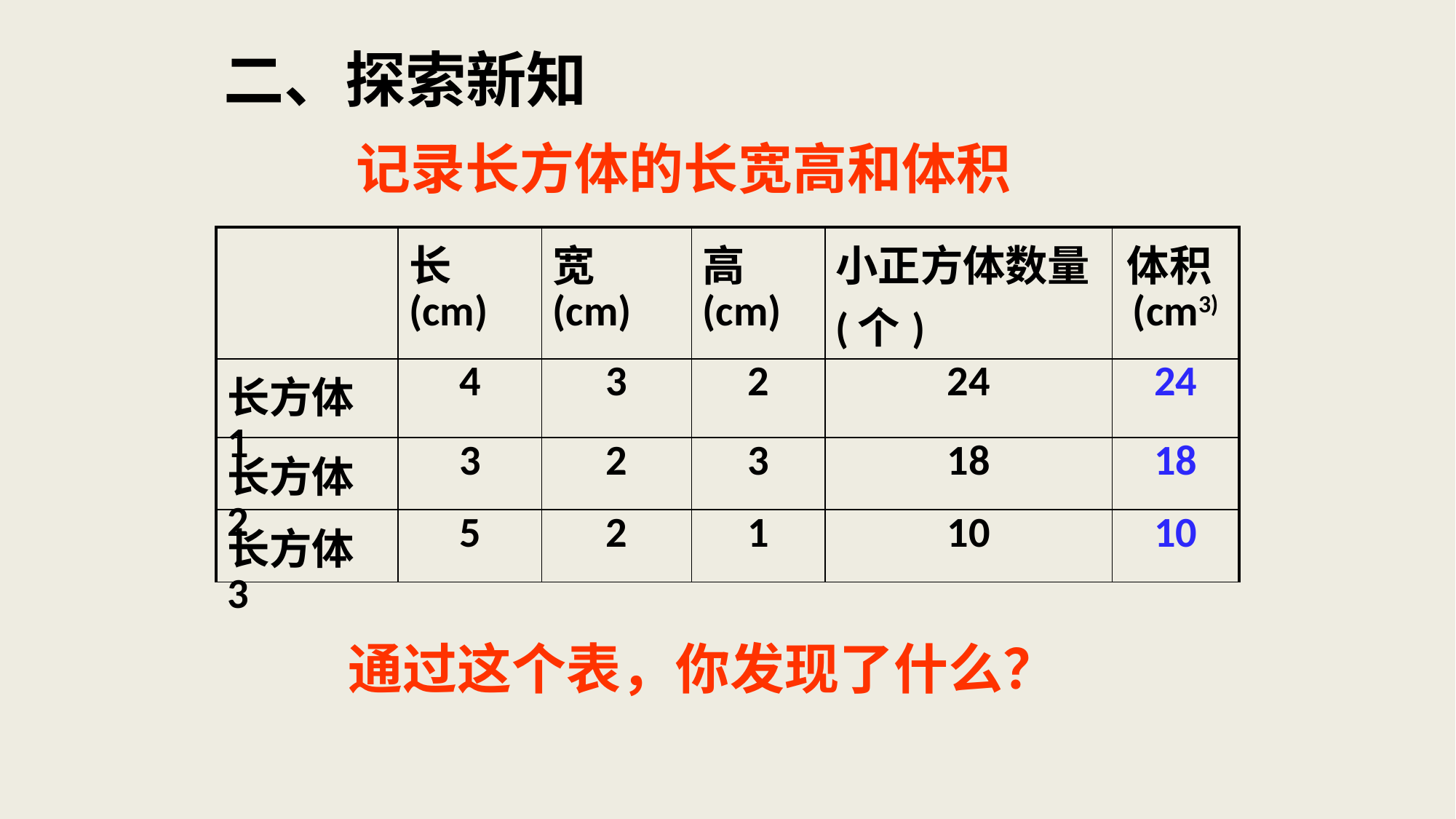

二、探索新知
记录长方体的长宽高和体积
|  | 长(cm) | 宽(cm) | 高(cm) | 小正方体数量(个) | 体积(cm3) |
| --- | --- | --- | --- | --- | --- |
| 长方体1 | 4 | 3 | 2 | 24 | 24 |
| 长方体2 | 3 | 2 | 3 | 18 | 18 |
| 长方体3 | 5 | 2 | 1 | 10 | 10 |
通过这个表，你发现了什么？